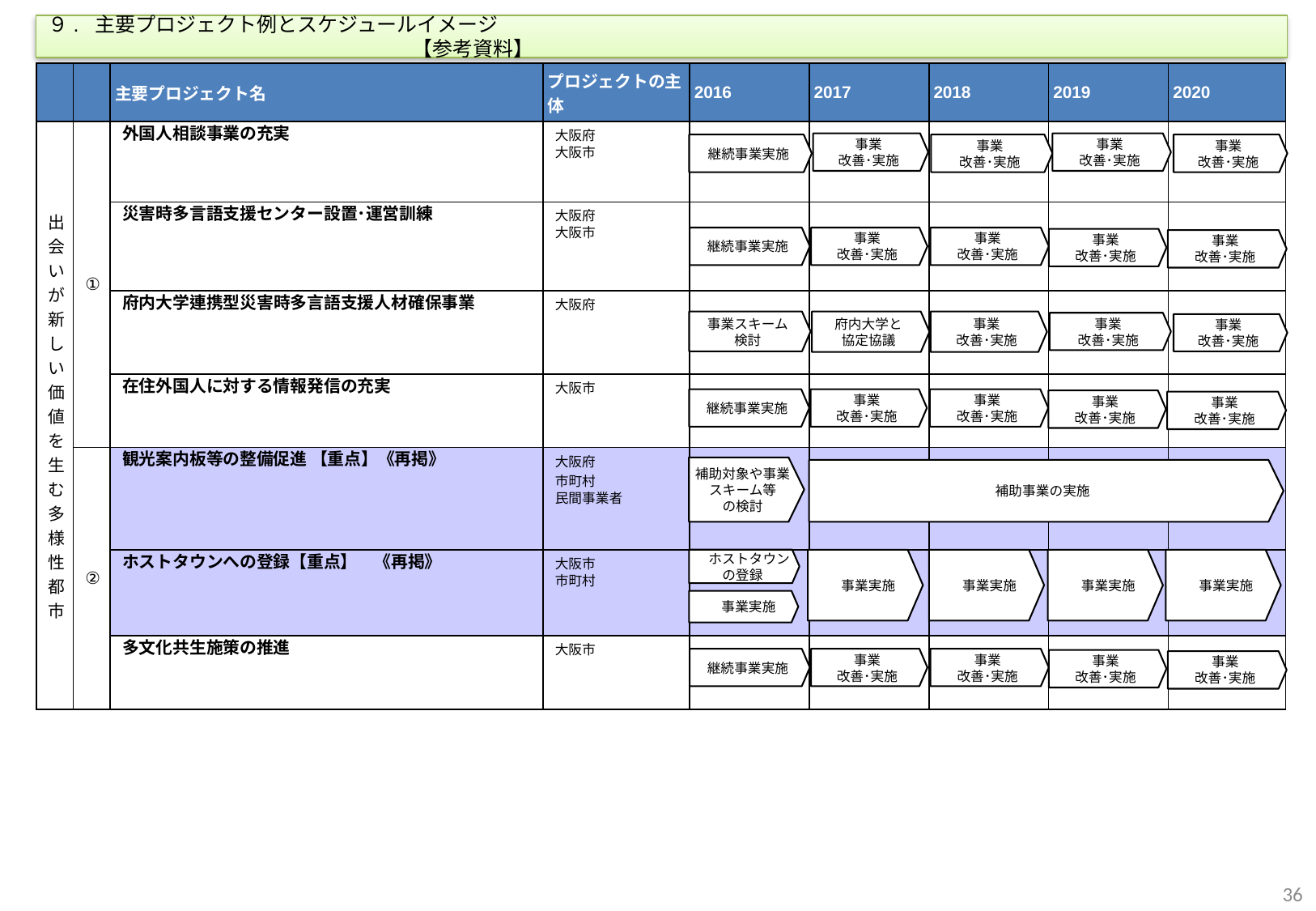

９.  主要プロジェクト例とスケジュールイメージ　　　　　　　　　　　　　　　　　　　　　　　　　　　　　　　　　　　　　　　　　　　　　　　　　　　　　　　　【参考資料】
|  |  | 主要プロジェクト名 | プロジェクトの主体 | 2016 | 2017 | 2018 | 2019 | 2020 |
| --- | --- | --- | --- | --- | --- | --- | --- | --- |
| 出会いが新しい価値を生む多様性都市 | ① | 外国人相談事業の充実 | 大阪府 大阪市 |  |  |  |  |  |
|  |  | 災害時多言語支援センター設置･運営訓練 | 大阪府 大阪市 |  |  |  |  |  |
|  |  | 府内大学連携型災害時多言語支援人材確保事業 | 大阪府 |  |  |  |  |  |
|  |  | 在住外国人に対する情報発信の充実 | 大阪市 |  |  |  |  |  |
|  | ② | 観光案内板等の整備促進 【重点】《再掲》 | 大阪府 市町村 民間事業者 |  |  |  |  |  |
|  |  | ホストタウンへの登録【重点】　《再掲》 | 大阪市 市町村 |  |  |  |  |  |
|  |  | 多文化共生施策の推進 | 大阪市 |  |  |  |  |  |
事業
改善･実施
事業
改善･実施
継続事業実施
事業
改善･実施
事業
改善･実施
継続事業実施
事業
改善･実施
事業
改善･実施
事業
改善･実施
事業
改善･実施
事業スキーム
検討
府内大学と
協定協議
事業
改善･実施
事業
改善･実施
事業
改善･実施
継続事業実施
事業
改善･実施
事業
改善･実施
事業
改善･実施
事業
改善･実施
補助対象や事業スキーム等
の検討
補助事業の実施
　ホストタウンの登録
　事業実施
　事業実施
　事業実施
　事業実施
　事業実施
継続事業実施
事業
改善･実施
事業
改善･実施
事業
改善･実施
事業
改善･実施
36